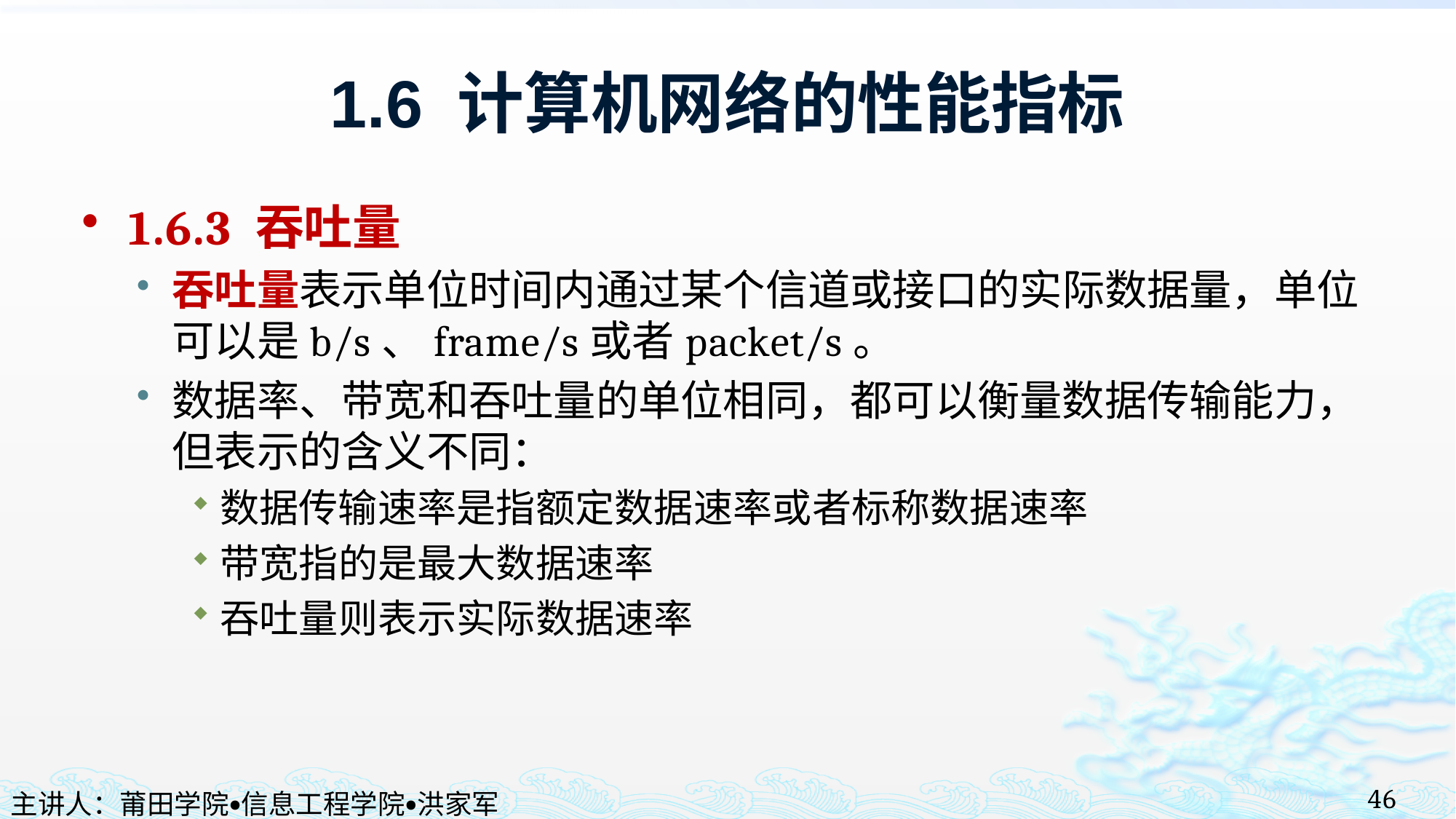

# 1.6 计算机网络的性能指标
1.6.3 吞吐量
吞吐量表示单位时间内通过某个信道或接口的实际数据量，单位可以是b/s、frame/s或者packet/s。
数据率、带宽和吞吐量的单位相同，都可以衡量数据传输能力，但表示的含义不同：
数据传输速率是指额定数据速率或者标称数据速率
带宽指的是最大数据速率
吞吐量则表示实际数据速率
46
主讲人：莆田学院•信息工程学院•洪家军